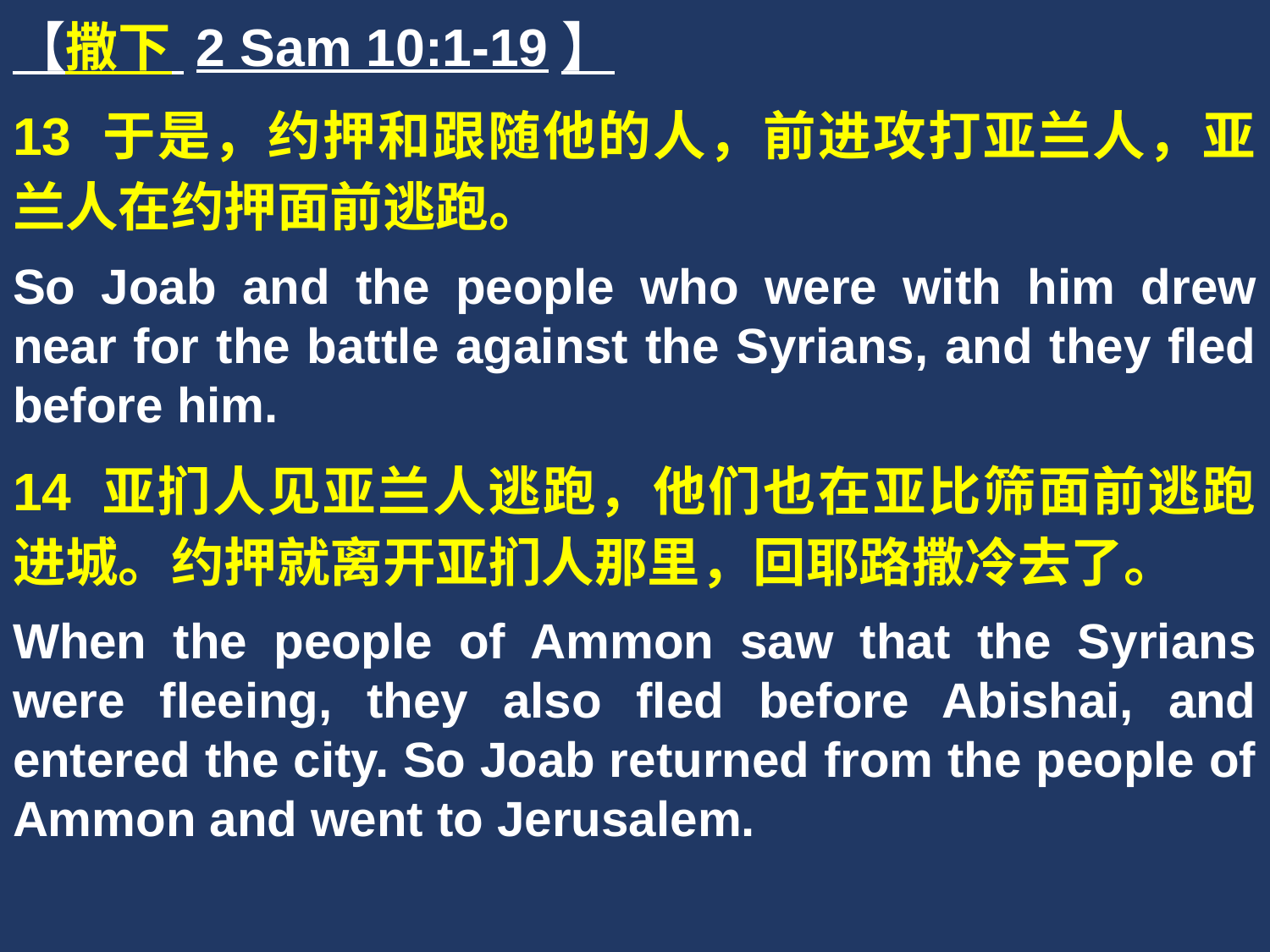

【撒下 2 Sam 10:1-19】
13 于是，约押和跟随他的人，前进攻打亚兰人，亚兰人在约押面前逃跑。
So Joab and the people who were with him drew near for the battle against the Syrians, and they fled before him.
14 亚扪人见亚兰人逃跑，他们也在亚比筛面前逃跑进城。约押就离开亚扪人那里，回耶路撒冷去了。
When the people of Ammon saw that the Syrians were fleeing, they also fled before Abishai, and entered the city. So Joab returned from the people of Ammon and went to Jerusalem.